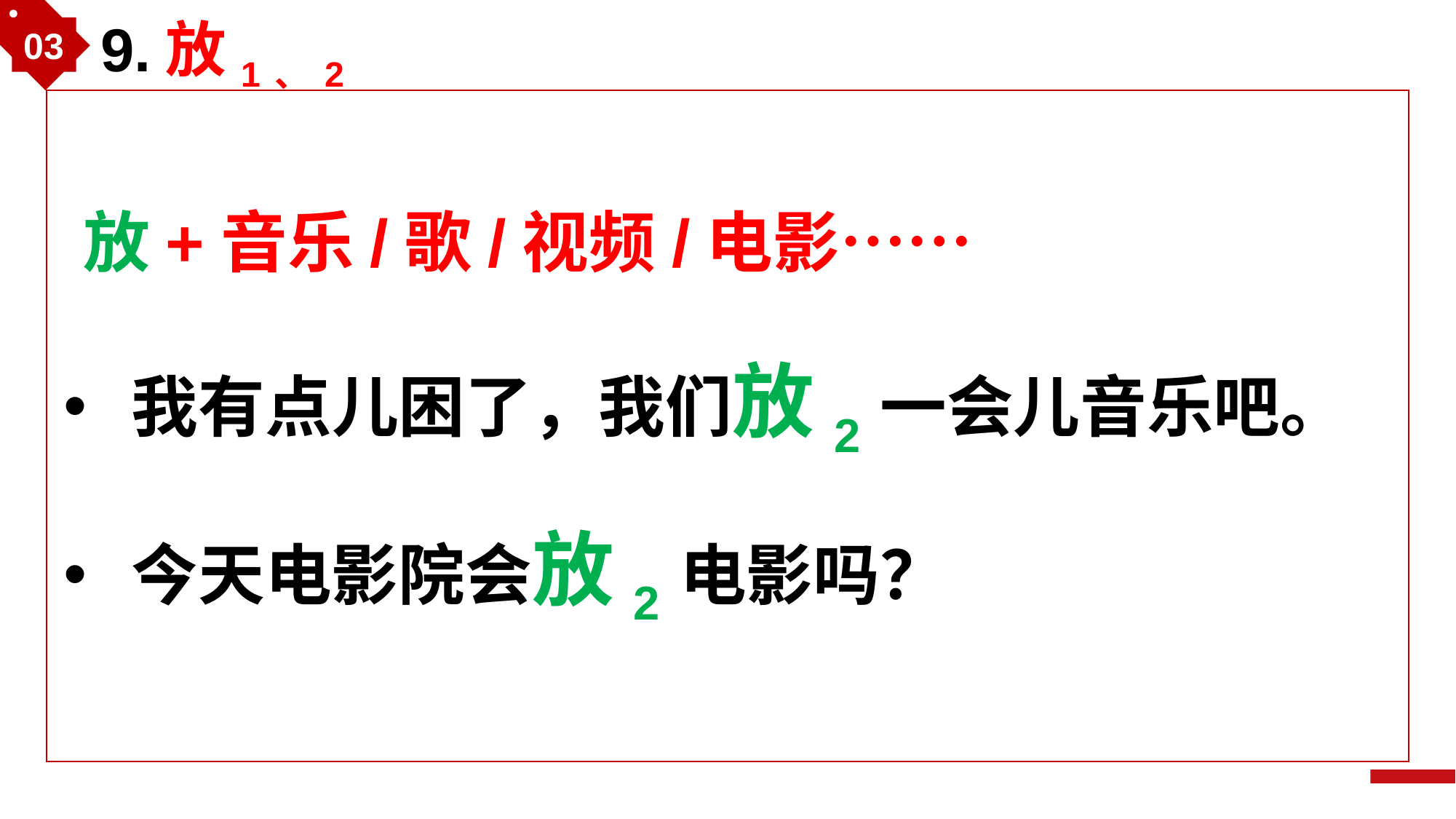

03
9.放1、2

放+音乐/歌/视频/电影……
我有点儿困了，我们放2一会儿音乐吧。
今天电影院会放2电影吗？